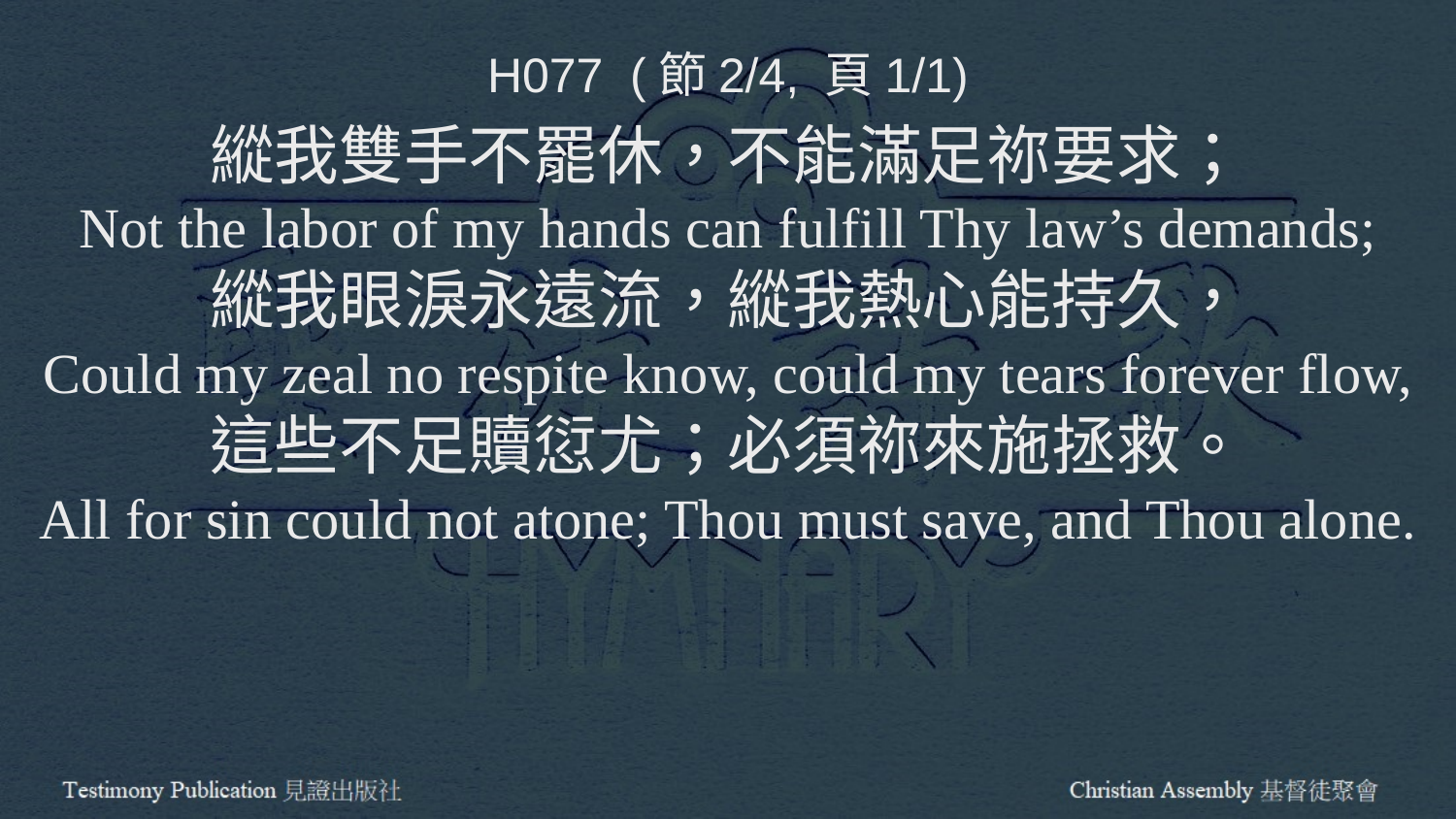

H077  (節2/4, 頁1/1)
縱我雙手不罷休，不能滿足祢要求；
Not the labor of my hands can fulfill Thy law’s demands;
縱我眼淚永遠流，縱我熱心能持久，
Could my zeal no respite know, could my tears forever flow,
這些不足贖愆尤；必須祢來施拯救。
All for sin could not atone; Thou must save, and Thou alone.